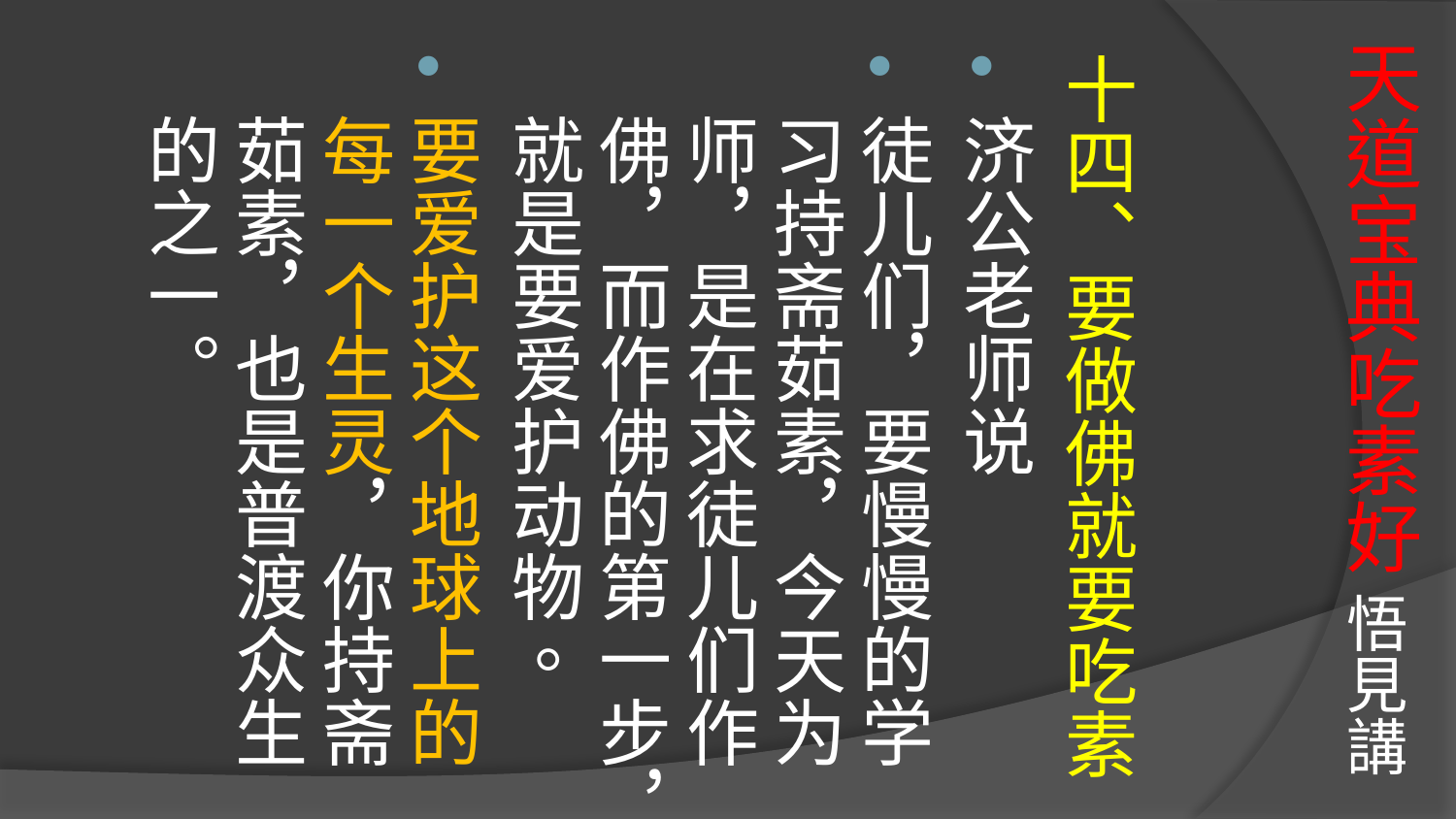

# 天道宝典吃素好 悟見講
十四、要做佛就要吃素
济公老师说
徒儿们，要慢慢的学习持斋茹素，今天为师，是在求徒儿们作佛，而作佛的第一步，就是要爱护动物。
要爱护这个地球上的每一个生灵，你持斋茹素，也是普渡众生的之一。